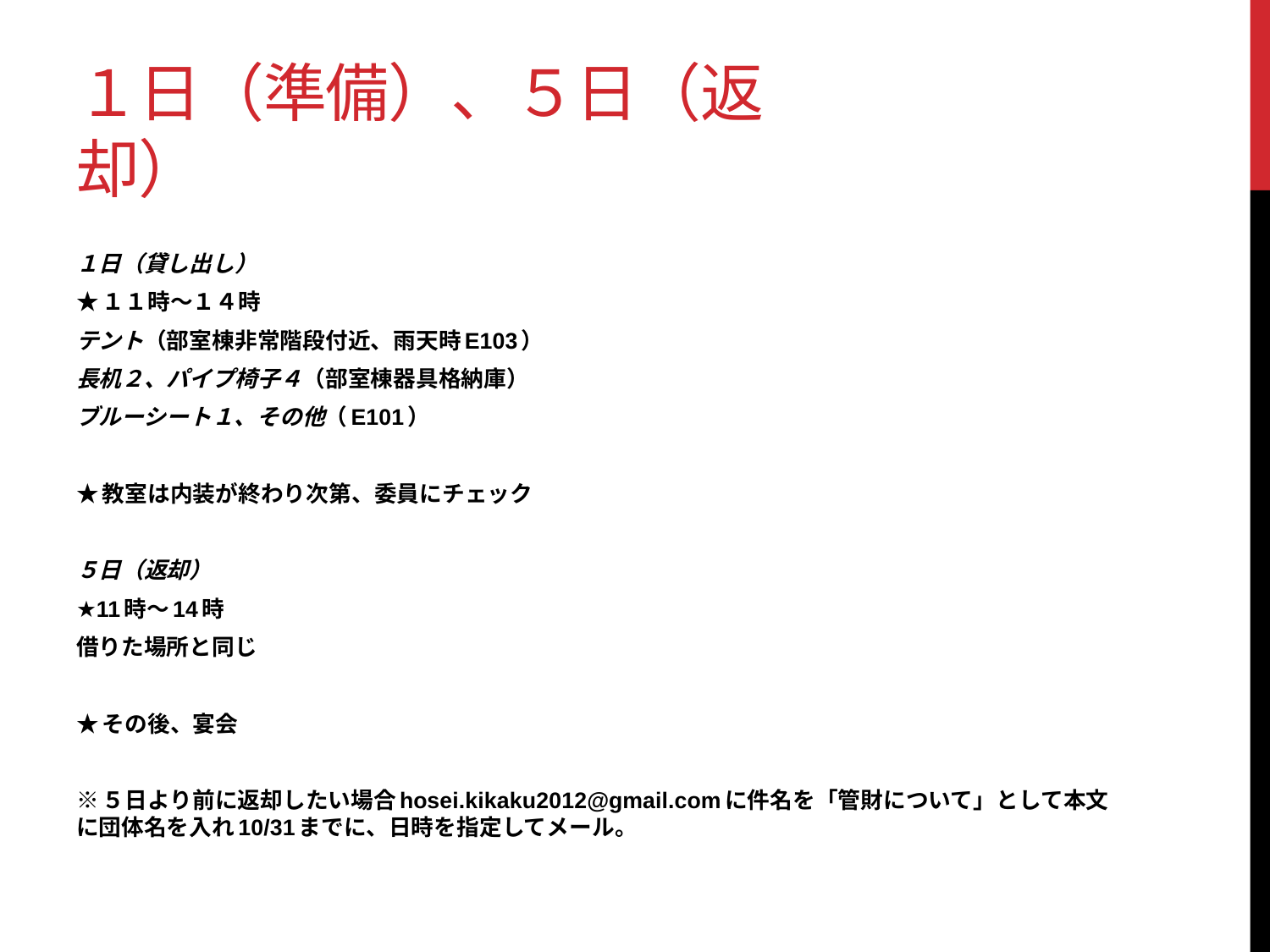

# １日（準備）、５日（返却）
１日（貸し出し）
★１１時～１４時
テント（部室棟非常階段付近、雨天時E103）
長机２、パイプ椅子４（部室棟器具格納庫）
ブルーシート１、その他（E101）

★教室は内装が終わり次第、委員にチェック

５日（返却）
★11時～14時
借りた場所と同じ

★その後、宴会

※５日より前に返却したい場合hosei.kikaku2012@gmail.comに件名を「管財について」として本文に団体名を入れ10/31までに、日時を指定してメール。